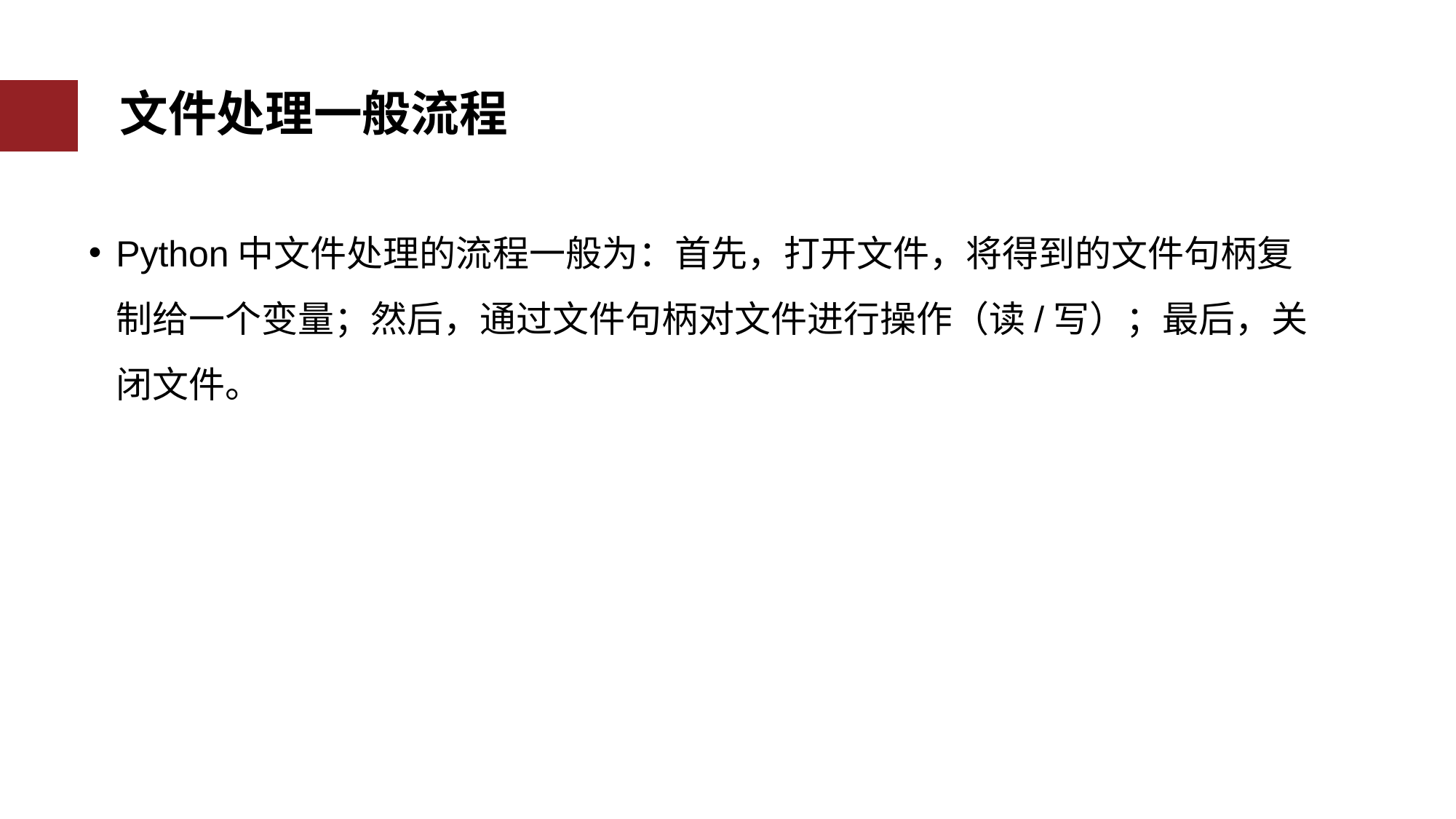

文件处理一般流程

Python中文件处理的流程一般为：首先，打开文件，将得到的文件句柄复制给一个变量；然后，通过文件句柄对文件进行操作（读/写）；最后，关闭文件。